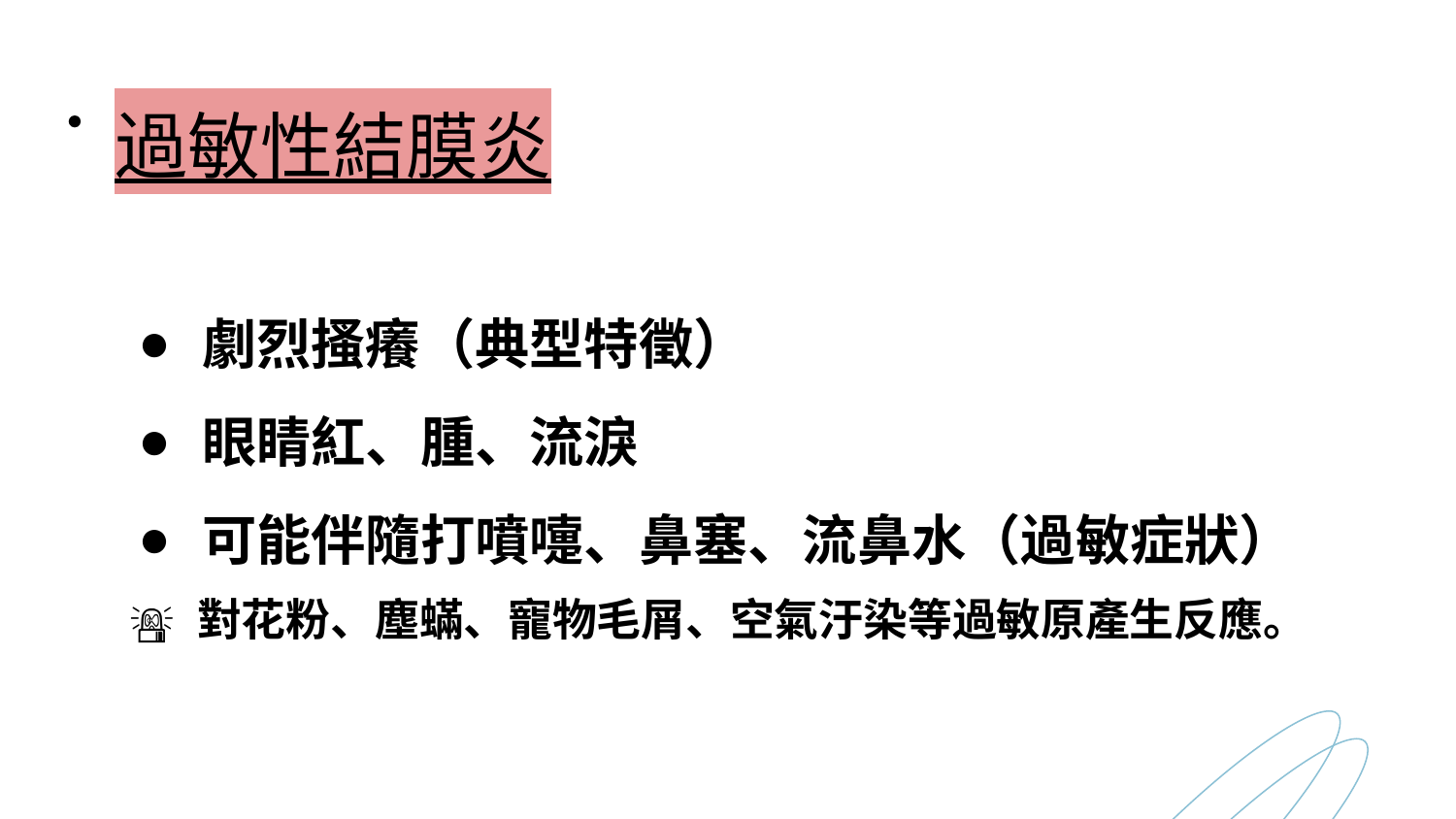

# 過敏性結膜炎
劇烈搔癢（典型特徵）
眼睛紅、腫、流淚
可能伴隨打噴嚏、鼻塞、流鼻水（過敏症狀）
🚨 對花粉、塵蟎、寵物毛屑、空氣汙染等過敏原產生反應。